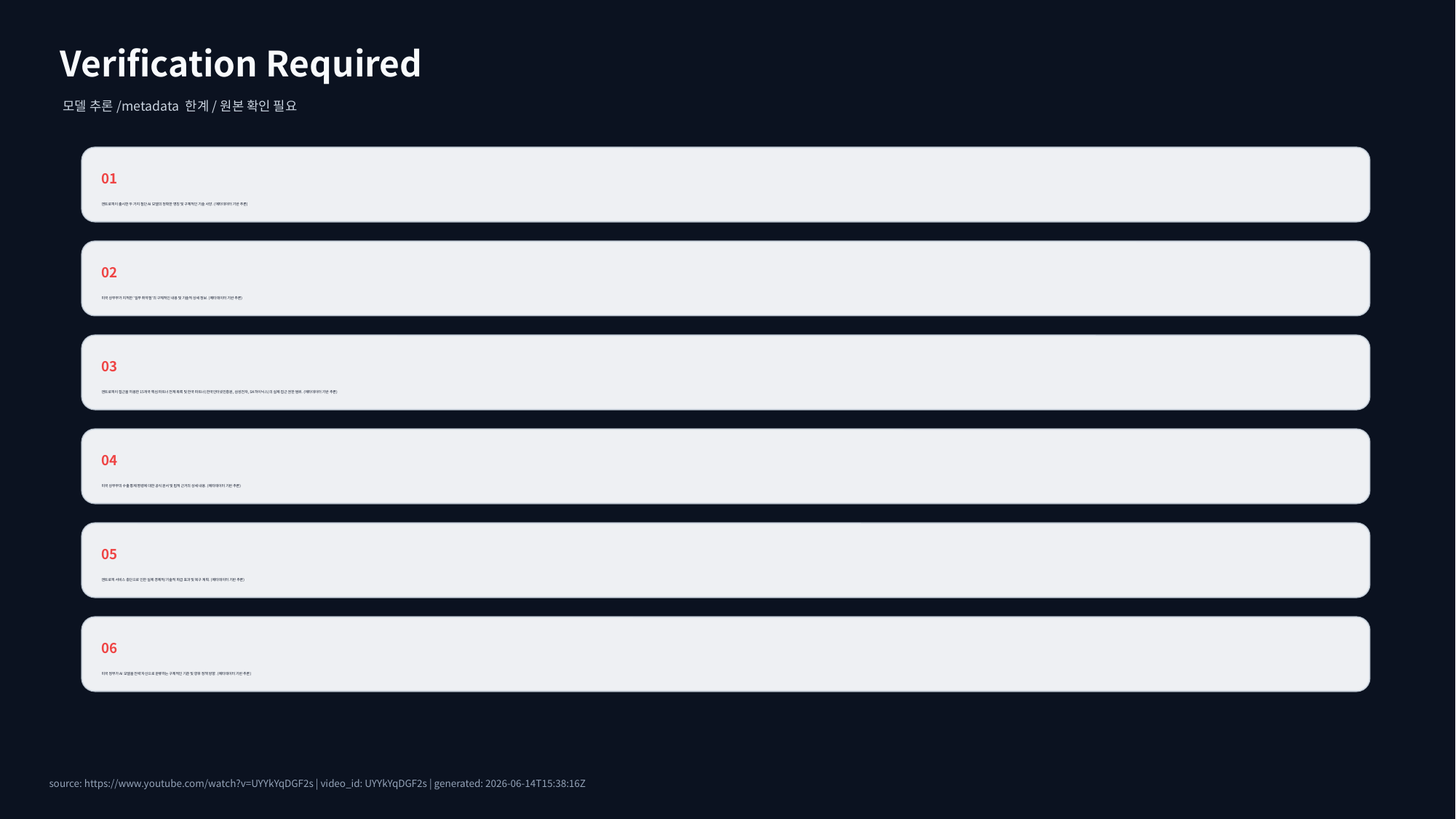

Verification Required
모델 추론/metadata 한계/원본 확인 필요

01
앤트로픽이 출시한 두 가지 첨단 AI 모델의 정확한 명칭 및 구체적인 기술 사양. (메타데이터 기반 추론)

02
미국 상무부가 지적한 '일부 취약점'의 구체적인 내용 및 기술적 상세 정보. (메타데이터 기반 추론)

03
앤트로픽이 접근을 허용한 15개국 핵심 파트너 전체 목록 및 한국 파트너(한국인터넷진흥원, 삼성전자, SK하이닉스)의 실제 접근 권한 범위. (메타데이터 기반 추론)

04
미국 상무부의 수출 통제 명령에 대한 공식 문서 및 법적 근거의 상세 내용. (메타데이터 기반 추론)

05
앤트로픽 서비스 중단으로 인한 실제 경제적/기술적 파급 효과 및 복구 계획. (메타데이터 기반 추론)

06
미국 정부가 AI 모델을 전략 자산으로 분류하는 구체적인 기준 및 향후 정책 방향. (메타데이터 기반 추론)
source: https://www.youtube.com/watch?v=UYYkYqDGF2s | video_id: UYYkYqDGF2s | generated: 2026-06-14T15:38:16Z